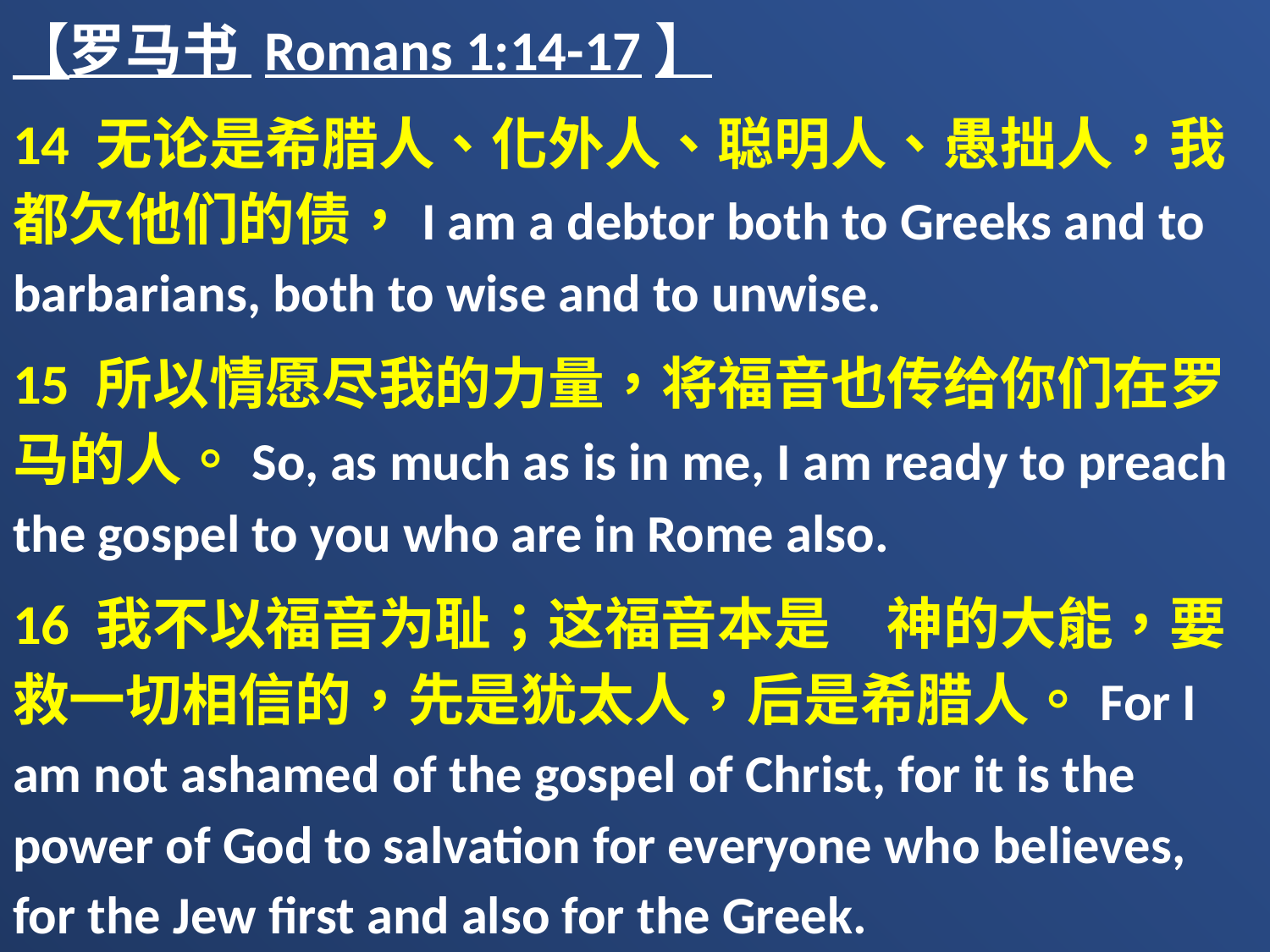

【罗马书 Romans 1:14-17】
14 无论是希腊人、化外人、聪明人、愚拙人，我都欠他们的债，I am a debtor both to Greeks and to barbarians, both to wise and to unwise.
15 所以情愿尽我的力量，将福音也传给你们在罗马的人。So, as much as is in me, I am ready to preach the gospel to you who are in Rome also.
16 我不以福音为耻；这福音本是　神的大能，要救一切相信的，先是犹太人，后是希腊人。For I am not ashamed of the gospel of Christ, for it is the power of God to salvation for everyone who believes, for the Jew first and also for the Greek.